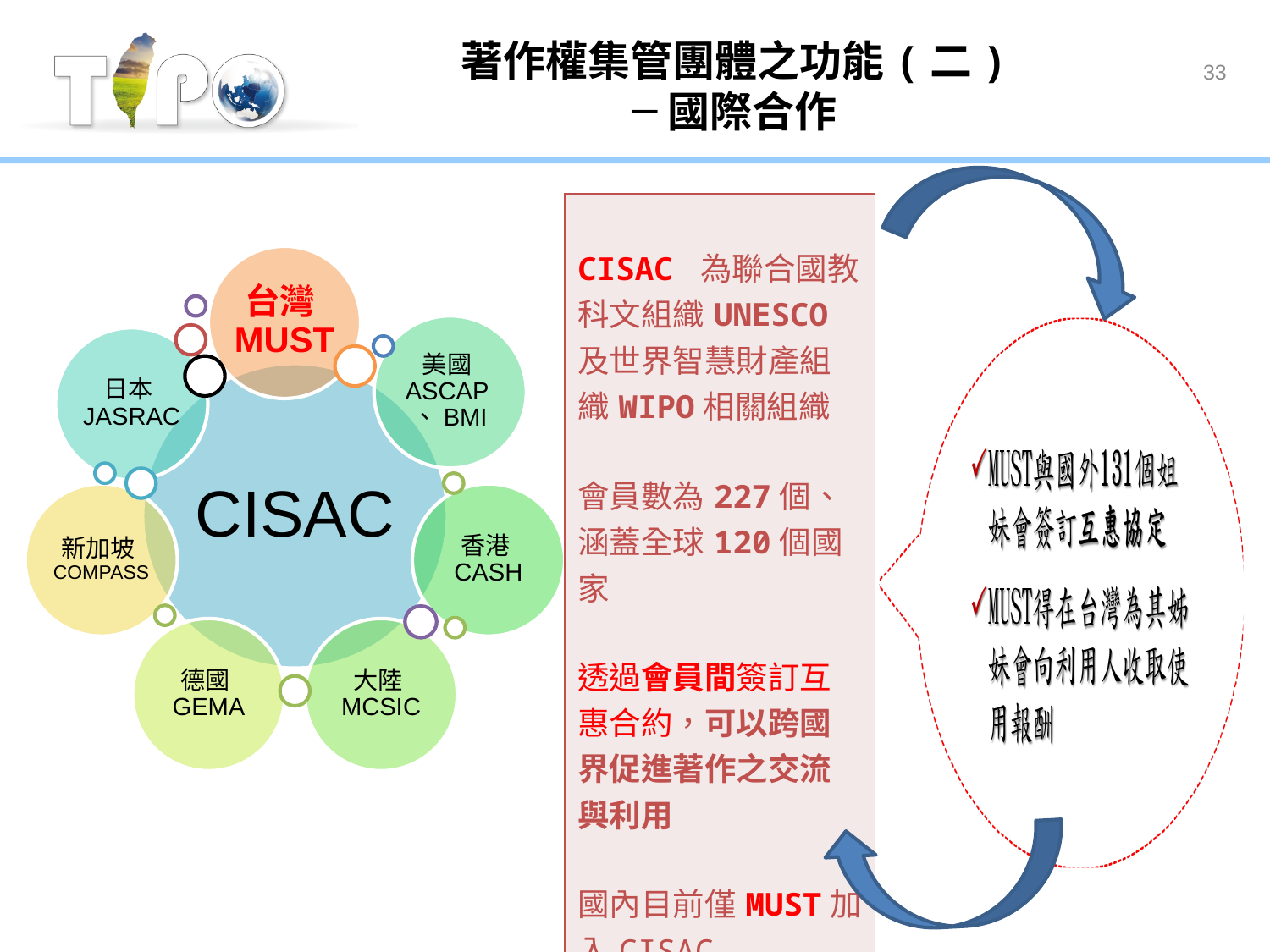

# 著作權集管團體之功能(二) ─國際合作
33

| CISAC 為聯合國教科文組織UNESCO及世界智慧財產組織WIPO相關組織 會員數為227個、涵蓋全球120個國家 透過會員間簽訂互惠合約，可以跨國界促進著作之交流與利用 國內目前僅MUST加入CISAC |
| --- |
CISAC
日本JASRAC
美國ASCAP、BMI
香港CASH
大陸MCSIC
德國GEMA
新加坡COMPASS
台灣MUST